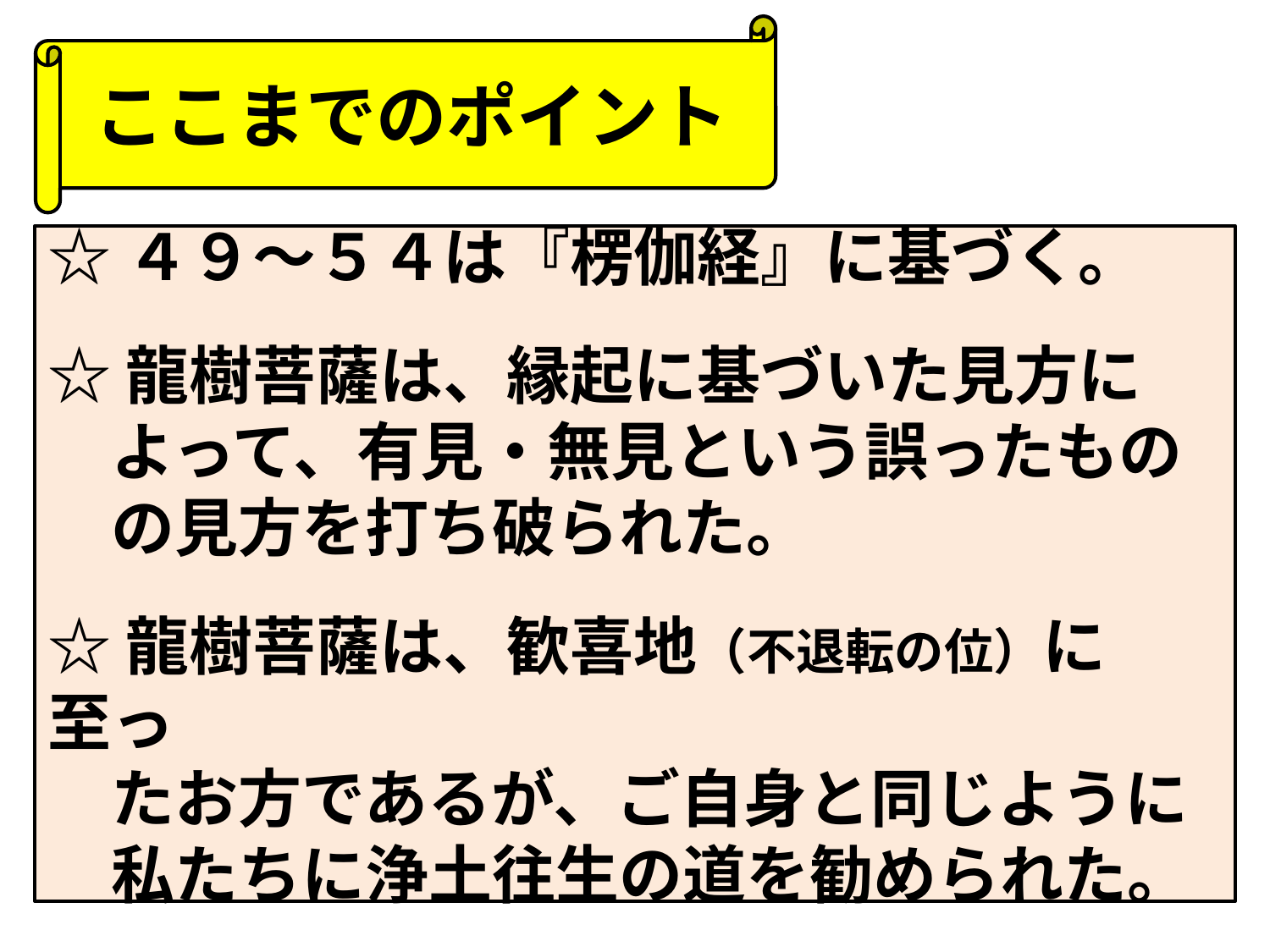

ここまでのポイント
☆４９～５４は『楞伽経』に基づく。

☆龍樹菩薩は、縁起に基づいた見方に
　よって、有見・無見という誤ったもの
　の見方を打ち破られた。

☆龍樹菩薩は、歓喜地（不退転の位）に至っ
　たお方であるが、ご自身と同じように
　私たちに浄土往生の道を勧められた。